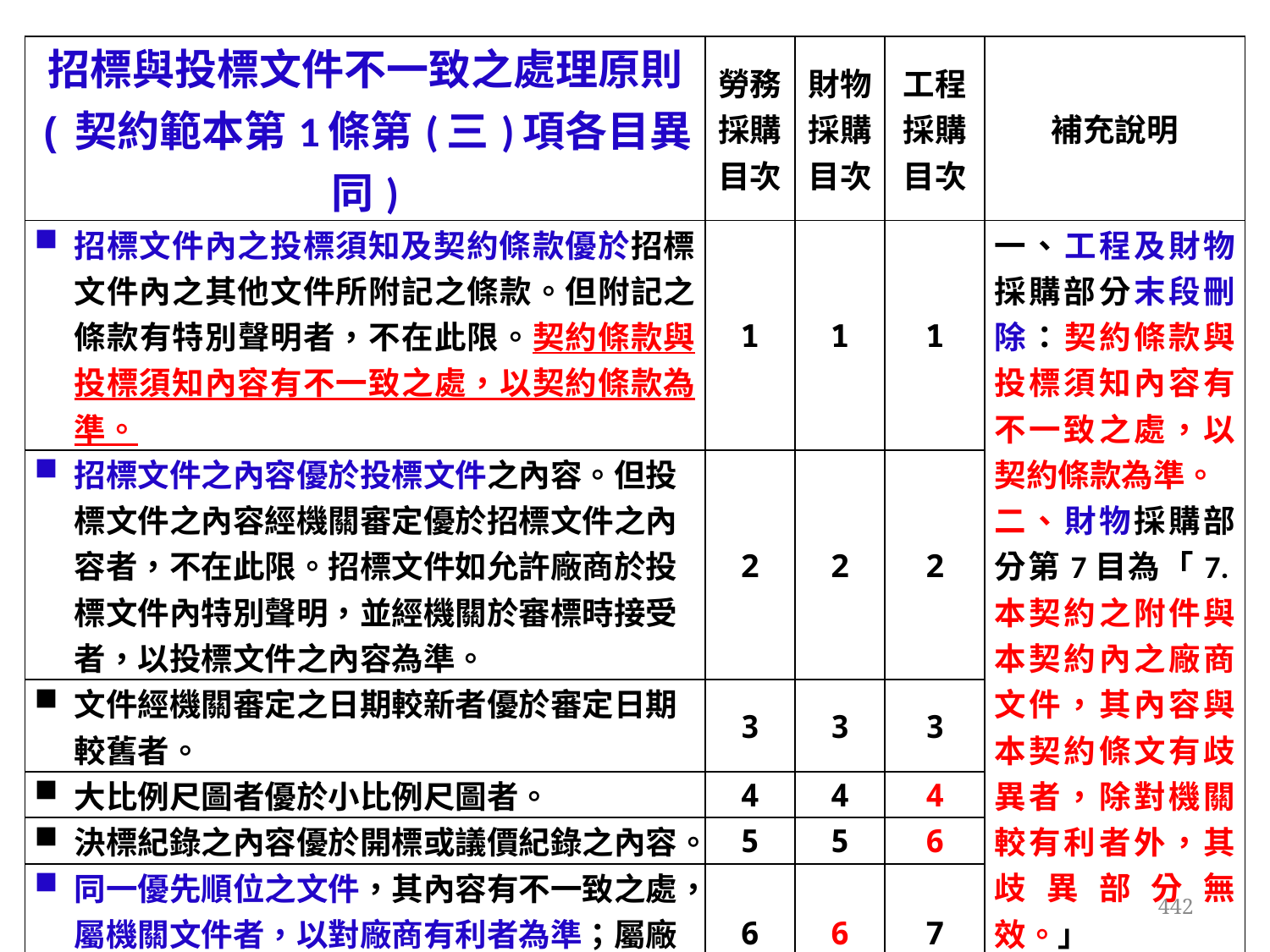

| 招標與投標文件不一致之處理原則 (契約範本第1條第(三)項各目異同) | 勞務 採購 目次 | 財物採購目次 | 工程 採購 目次 | 補充說明 |
| --- | --- | --- | --- | --- |
| 招標文件內之投標須知及契約條款優於招標文件內之其他文件所附記之條款。但附記之條款有特別聲明者，不在此限。契約條款與投標須知內容有不一致之處，以契約條款為準。 | 1 | 1 | 1 | 一、工程及財物採購部分末段刪除：契約條款與投標須知內容有不一致之處，以契約條款為準。 二、財物採購部分第7目為「7.本契約之附件與本契約內之廠商文件，其內容與本契約條文有歧異者，除對機關較有利者外，其歧異部分無效。」 三、工程採購部分第5目為「5.施工補充說明書優於施工規範。」 |
| 招標文件之內容優於投標文件之內容。但投標文件之內容經機關審定優於招標文件之內容者，不在此限。招標文件如允許廠商於投標文件內特別聲明，並經機關於審標時接受者，以投標文件之內容為準。 | 2 | 2 | 2 |  |
| 文件經機關審定之日期較新者優於審定日期較舊者。 | 3 | 3 | 3 |  |
| 大比例尺圖者優於小比例尺圖者。 | 4 | 4 | 4 |  |
| 決標紀錄之內容優於開標或議價紀錄之內容。 | 5 | 5 | 6 |  |
| 同一優先順位之文件，其內容有不一致之處，屬機關文件者，以對廠商有利者為準；屬廠商文件者，以對機關有利者為準。 | 6 | 6 | 7 |  |
| 招標文件內之標價清單，其品項名稱、規格、數量，優於招標文件內其他文件之內容。 | 7 | 8 | 8 |  |
442